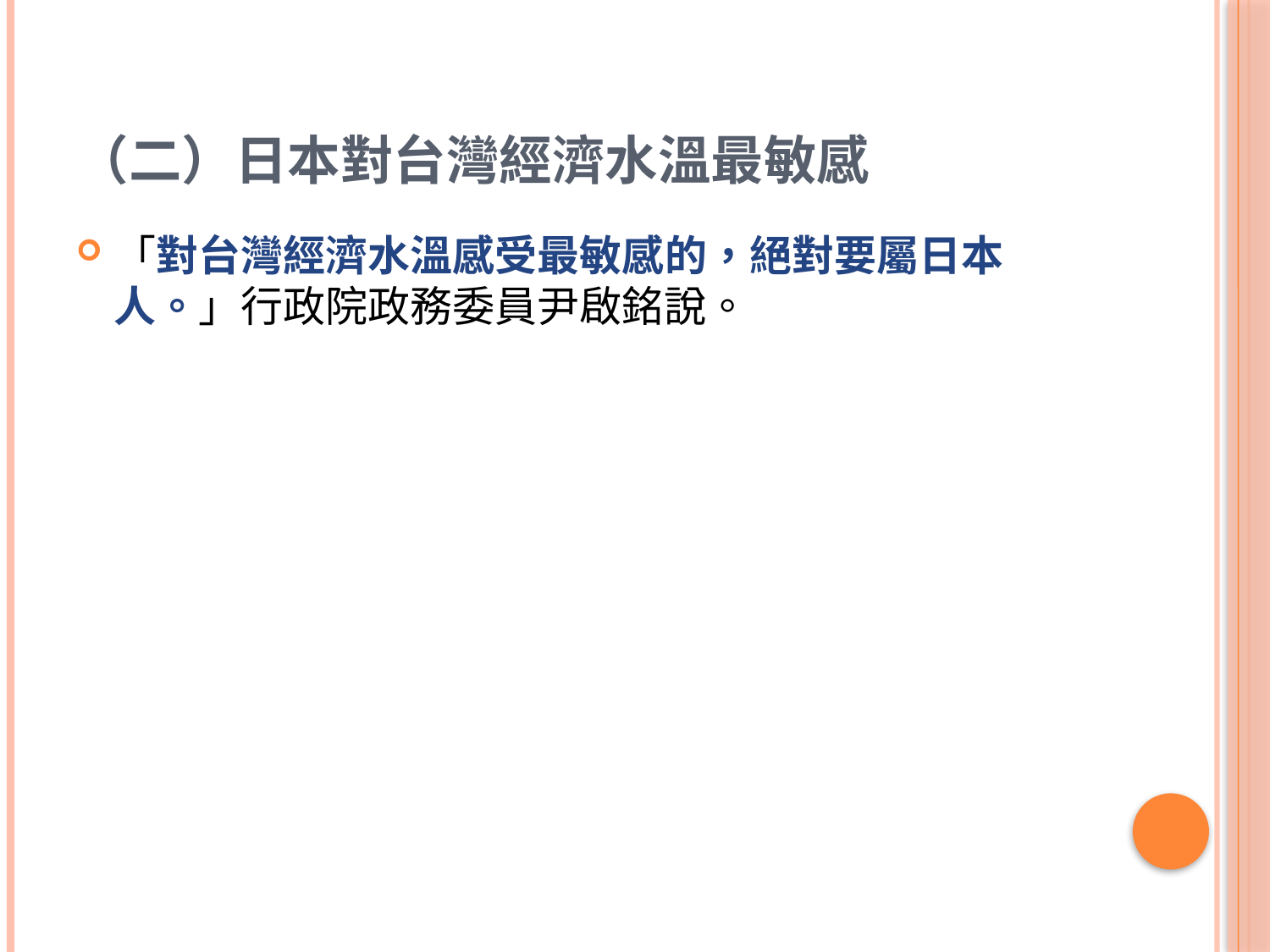

# （二）日本對台灣經濟水溫最敏感
「對台灣經濟水溫感受最敏感的，絕對要屬日本人。」行政院政務委員尹啟銘說。